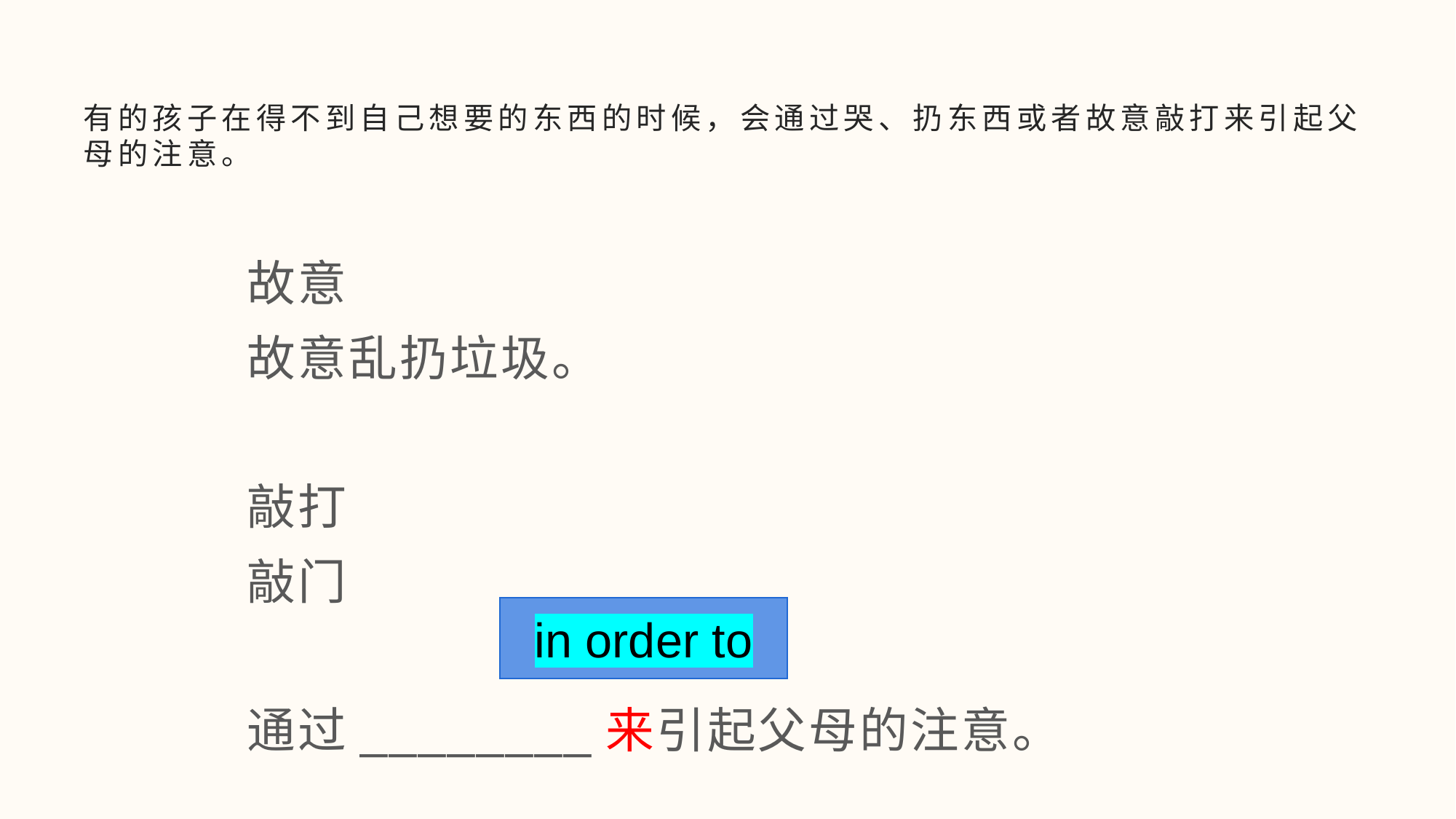

# 有的孩子在得不到自己想要的东西的时候，会通过哭、扔东西或者故意敲打来引起父母的注意。
故意
故意乱扔垃圾。

敲打
敲门

通过________来引起父母的注意。
in order to